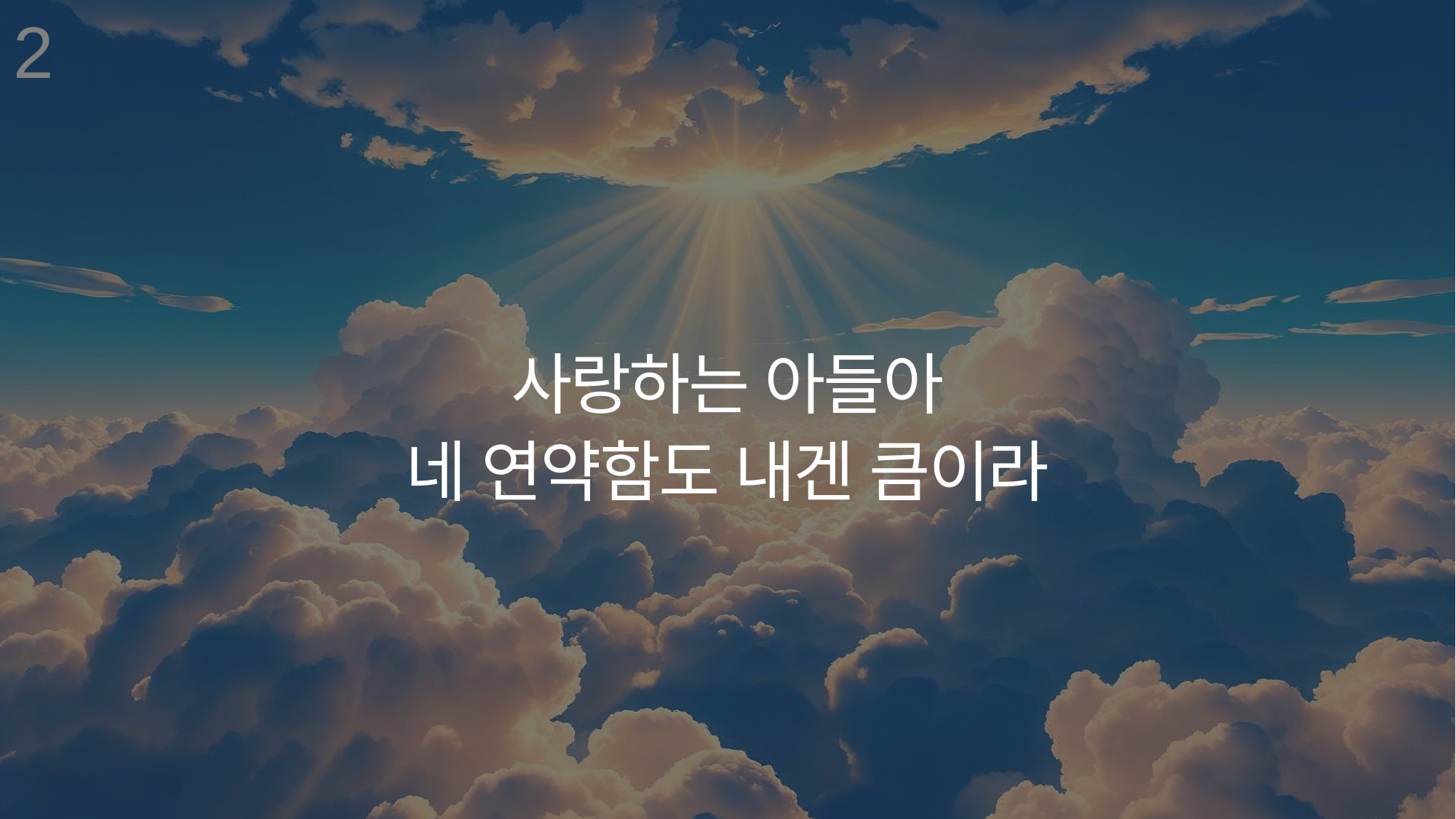

2
사랑하는 아들아
네 연약함도 내겐 큼이라